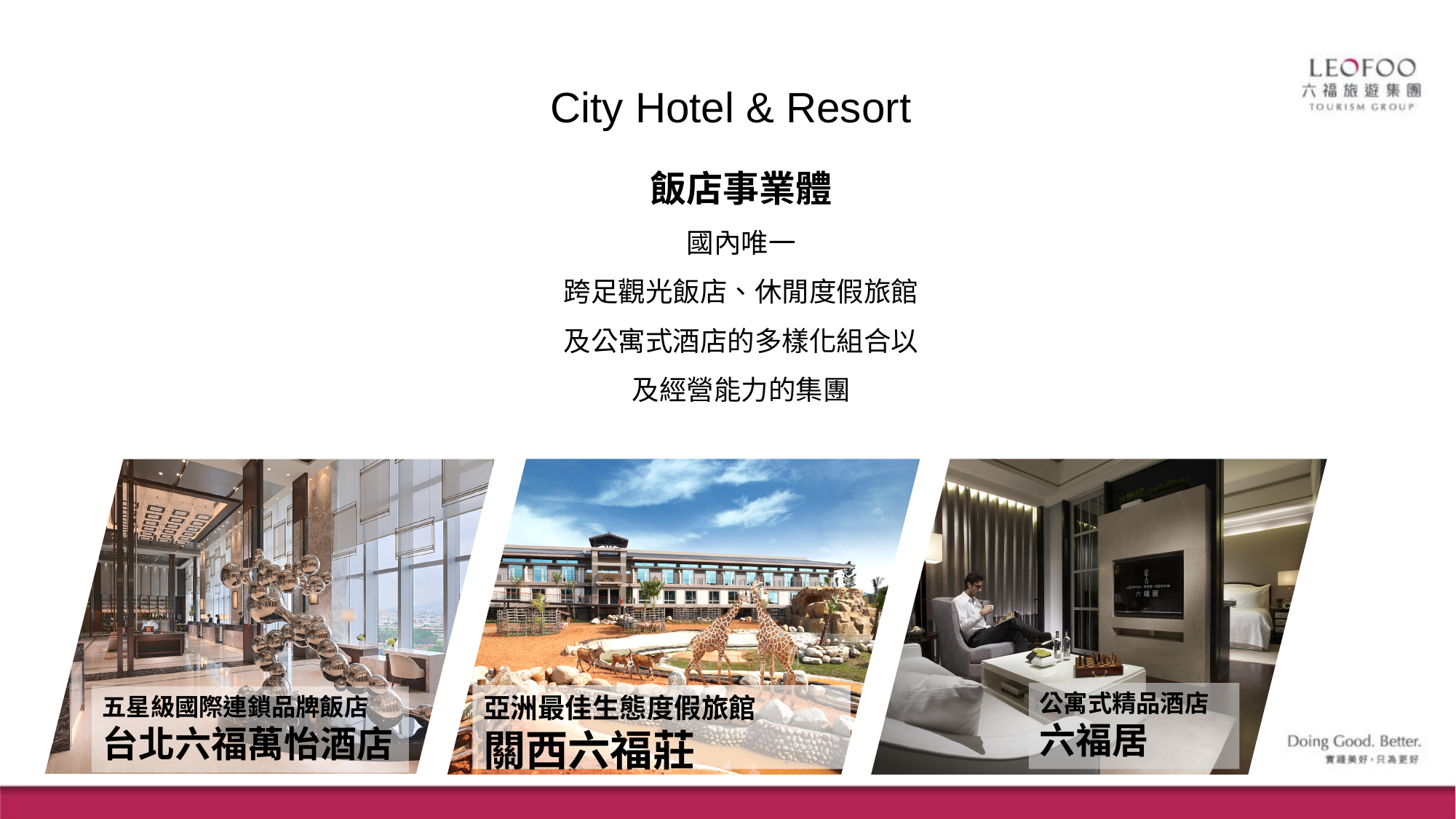

City Hotel & Resort
飯店事業體
國內唯一
跨足觀光飯店、休閒度假旅館及公寓式酒店的多樣化組合以及經營能力的集團

公寓式精品酒店
六福居
亞洲最佳生態度假旅館
關西六福莊
五星級國際連鎖品牌飯店
台北六福萬怡酒店